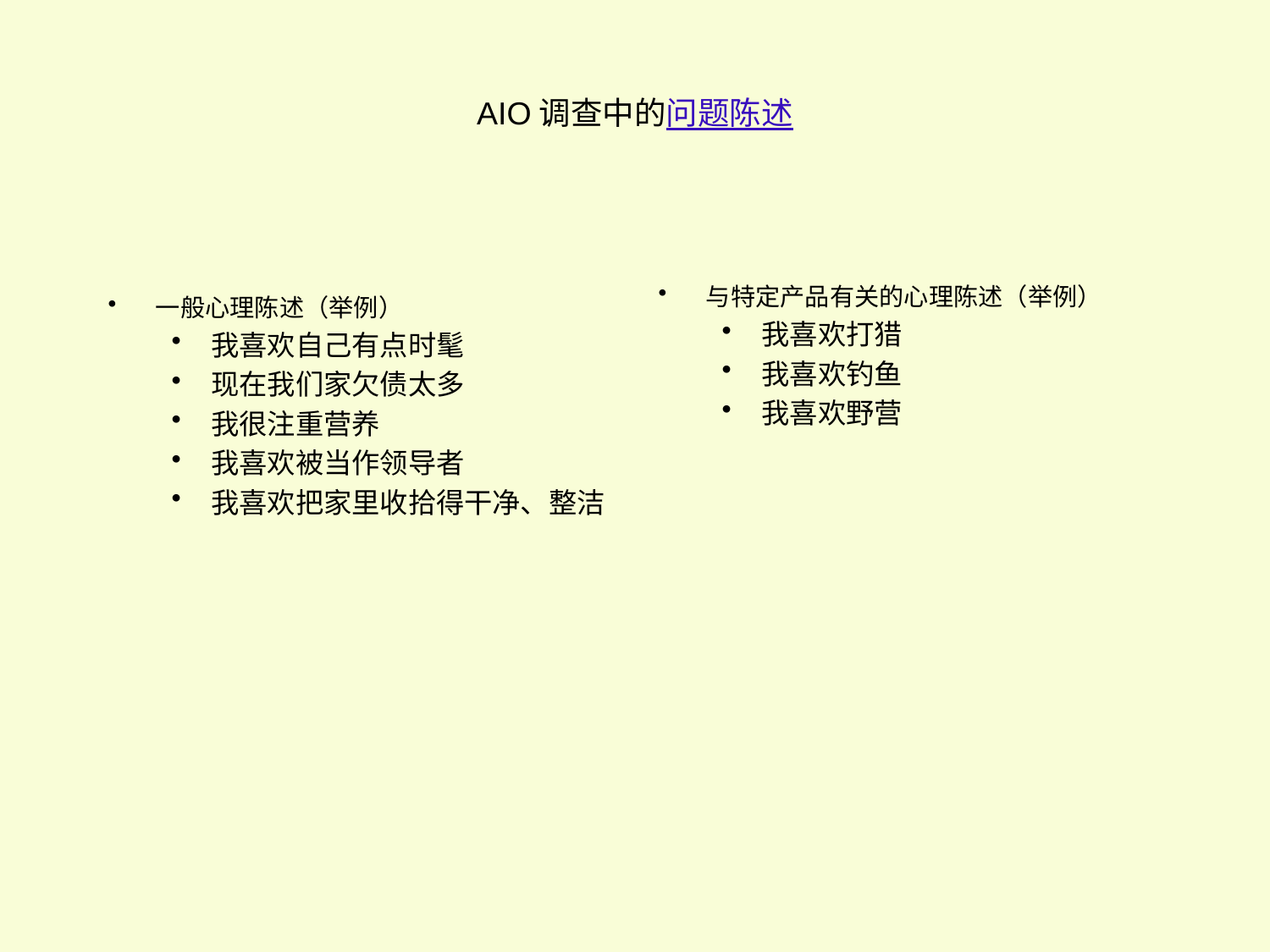

# AIO调查中的问题陈述
与特定产品有关的心理陈述（举例）
我喜欢打猎
我喜欢钓鱼
我喜欢野营
一般心理陈述（举例）
我喜欢自己有点时髦
现在我们家欠债太多
我很注重营养
我喜欢被当作领导者
我喜欢把家里收拾得干净、整洁